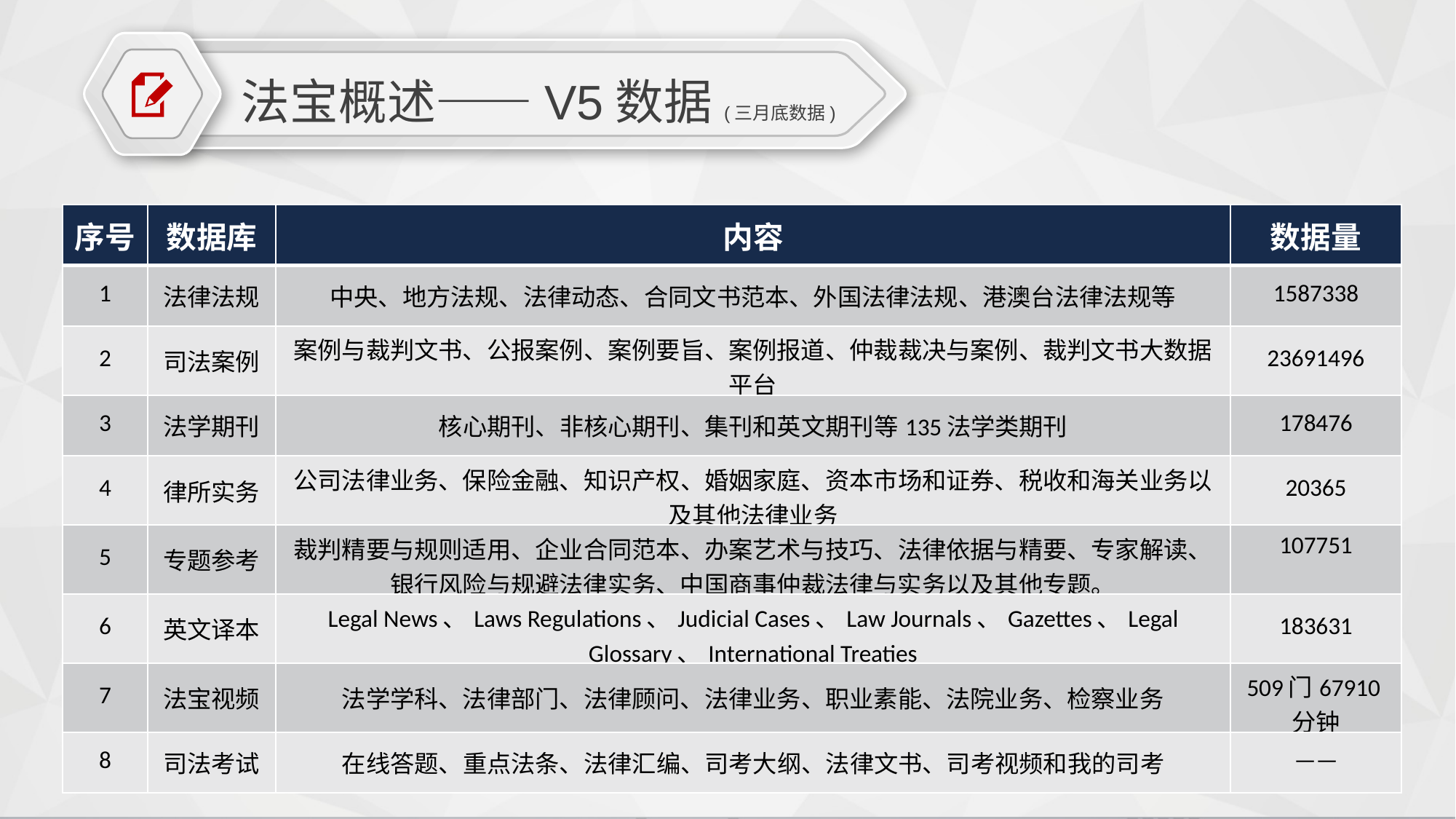

法宝概述——V5数据(三月底数据)

| 序号 | 数据库 | 内容 | 数据量 |
| --- | --- | --- | --- |
| 1 | 法律法规 | 中央、地方法规、法律动态、合同文书范本、外国法律法规、港澳台法律法规等 | 1587338 |
| 2 | 司法案例 | 案例与裁判文书、公报案例、案例要旨、案例报道、仲裁裁决与案例、裁判文书大数据平台 | 23691496 |
| 3 | 法学期刊 | 核心期刊、非核心期刊、集刊和英文期刊等135法学类期刊 | 178476 |
| 4 | 律所实务 | 公司法律业务、保险金融、知识产权、婚姻家庭、资本市场和证券、税收和海关业务以及其他法律业务 | 20365 |
| 5 | 专题参考 | 裁判精要与规则适用、企业合同范本、办案艺术与技巧、法律依据与精要、专家解读、银行风险与规避法律实务、中国商事仲裁法律与实务以及其他专题。 | 107751 |
| 6 | 英文译本 | Legal News、Laws Regulations、Judicial Cases、Law Journals、Gazettes、Legal Glossary、International Treaties | 183631 |
| 7 | 法宝视频 | 法学学科、法律部门、法律顾问、法律业务、职业素能、法院业务、检察业务 | 509门67910分钟 |
| 8 | 司法考试 | 在线答题、重点法条、法律汇编、司考大纲、法律文书、司考视频和我的司考 | —— |